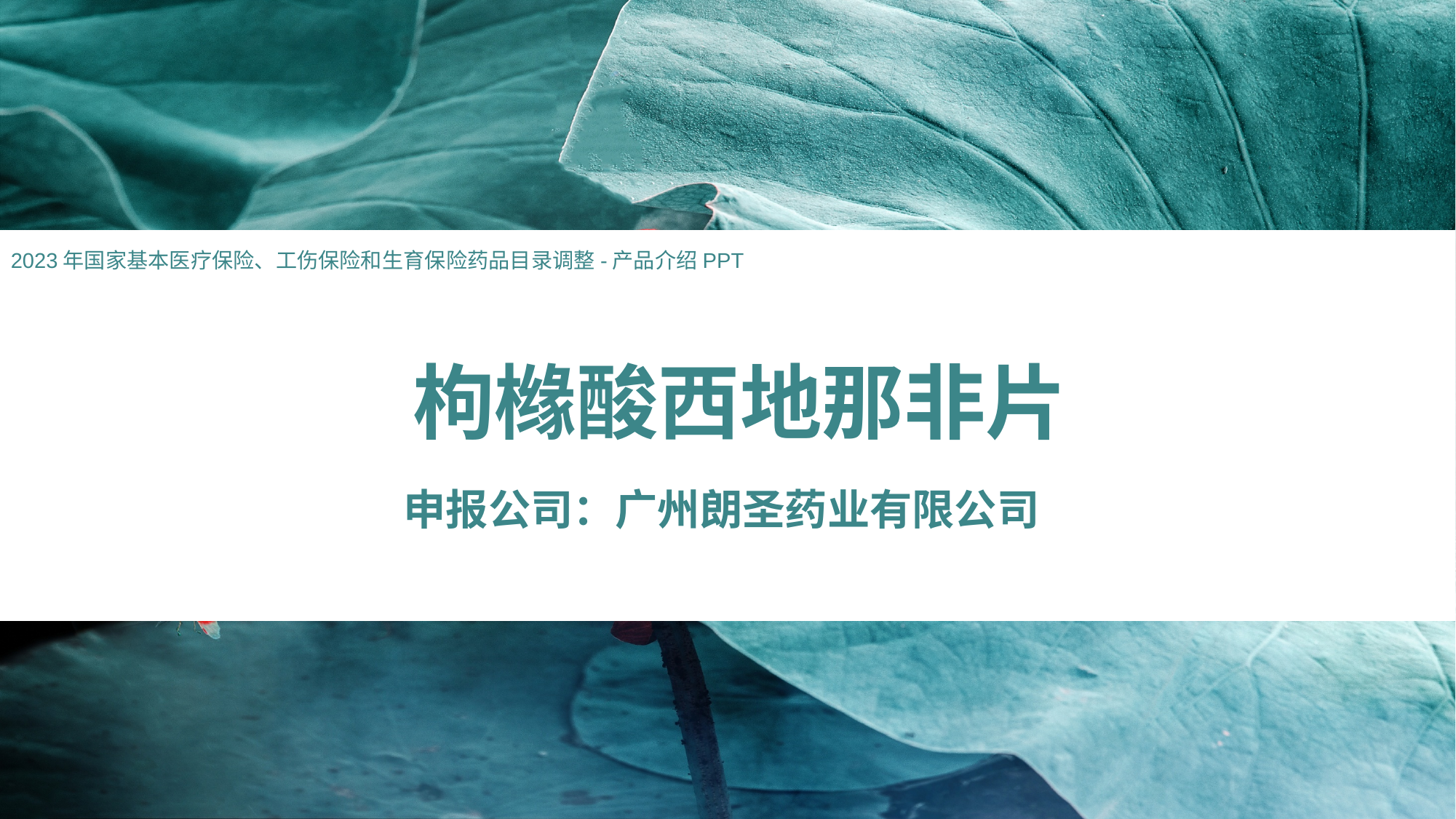

2023年国家基本医疗保险、工伤保险和生育保险药品目录调整-产品介绍PPT
枸橼酸西地那非片
申报公司：广州朗圣药业有限公司